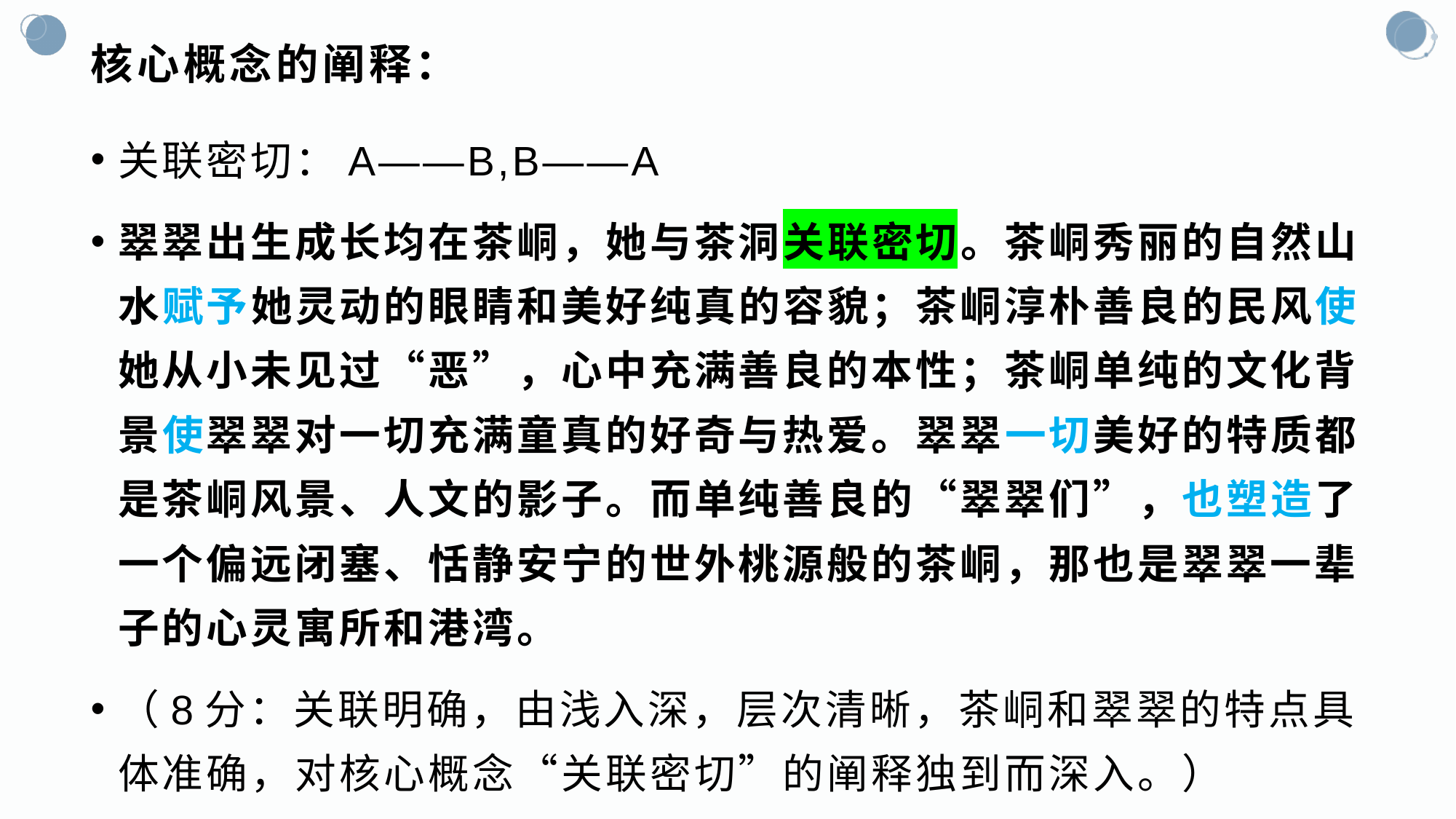

# 核心概念的阐释：
关联密切：A——B,B——A
翠翠出生成长均在茶峒，她与茶洞关联密切。茶峒秀丽的自然山水赋予她灵动的眼睛和美好纯真的容貌；茶峒淳朴善良的民风使她从小未见过“恶”，心中充满善良的本性；茶峒单纯的文化背景使翠翠对一切充满童真的好奇与热爱。翠翠一切美好的特质都是茶峒风景、人文的影子。而单纯善良的“翠翠们”，也塑造了一个偏远闭塞、恬静安宁的世外桃源般的茶峒，那也是翠翠一辈子的心灵寓所和港湾。
（8分：关联明确，由浅入深，层次清晰，茶峒和翠翠的特点具体准确，对核心概念“关联密切”的阐释独到而深入。）